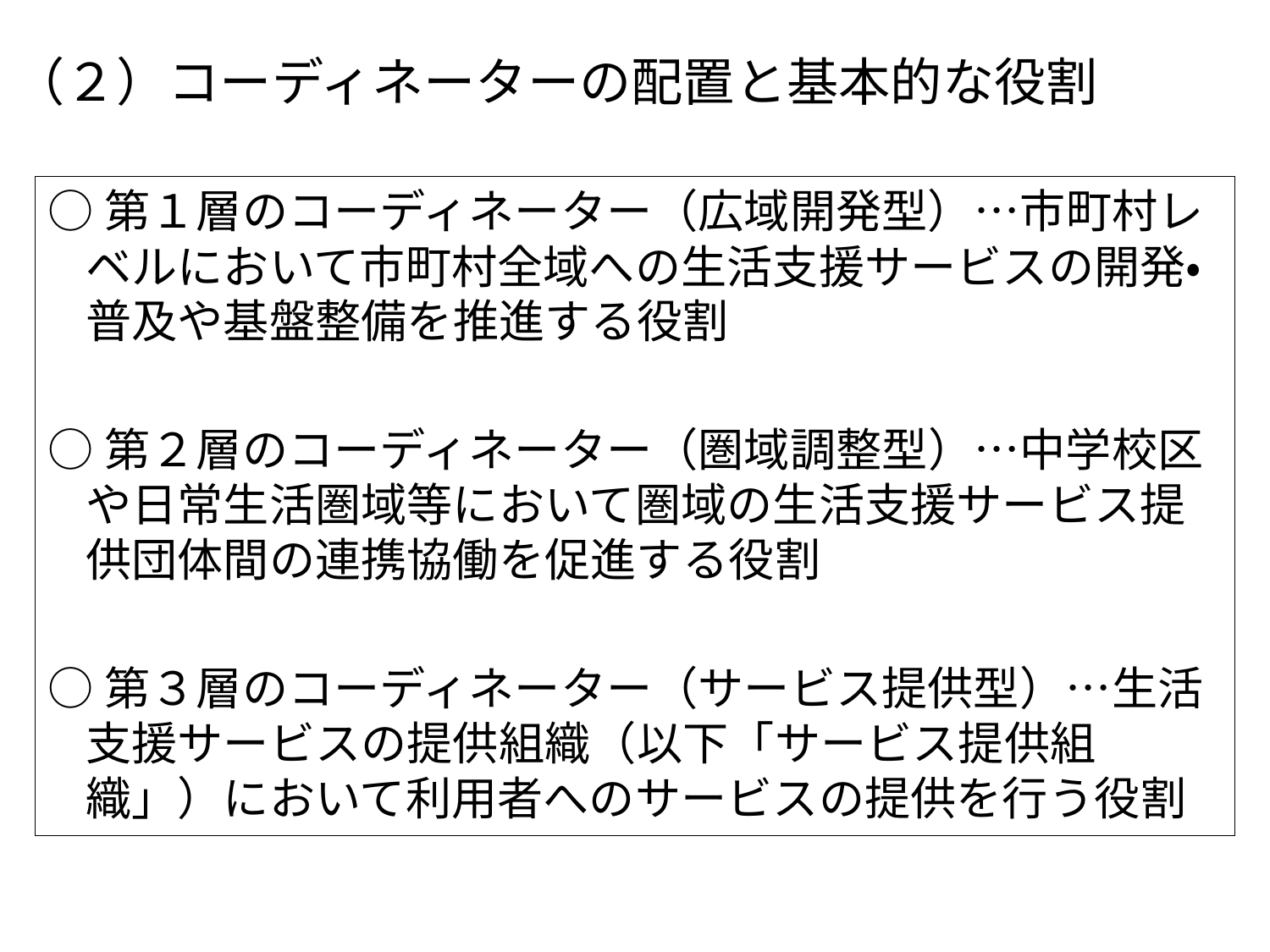

（２）コーディネーターの配置と基本的な役割
○第１層のコーディネーター（広域開発型）…市町村レベルにおいて市町村全域への生活支援サービスの開発・普及や基盤整備を推進する役割

○第２層のコーディネーター（圏域調整型）…中学校区や日常生活圏域等において圏域の生活支援サービス提供団体間の連携協働を促進する役割

○第３層のコーディネーター（サービス提供型）…生活支援サービスの提供組織（以下「サービス提供組織」）において利用者へのサービスの提供を行う役割